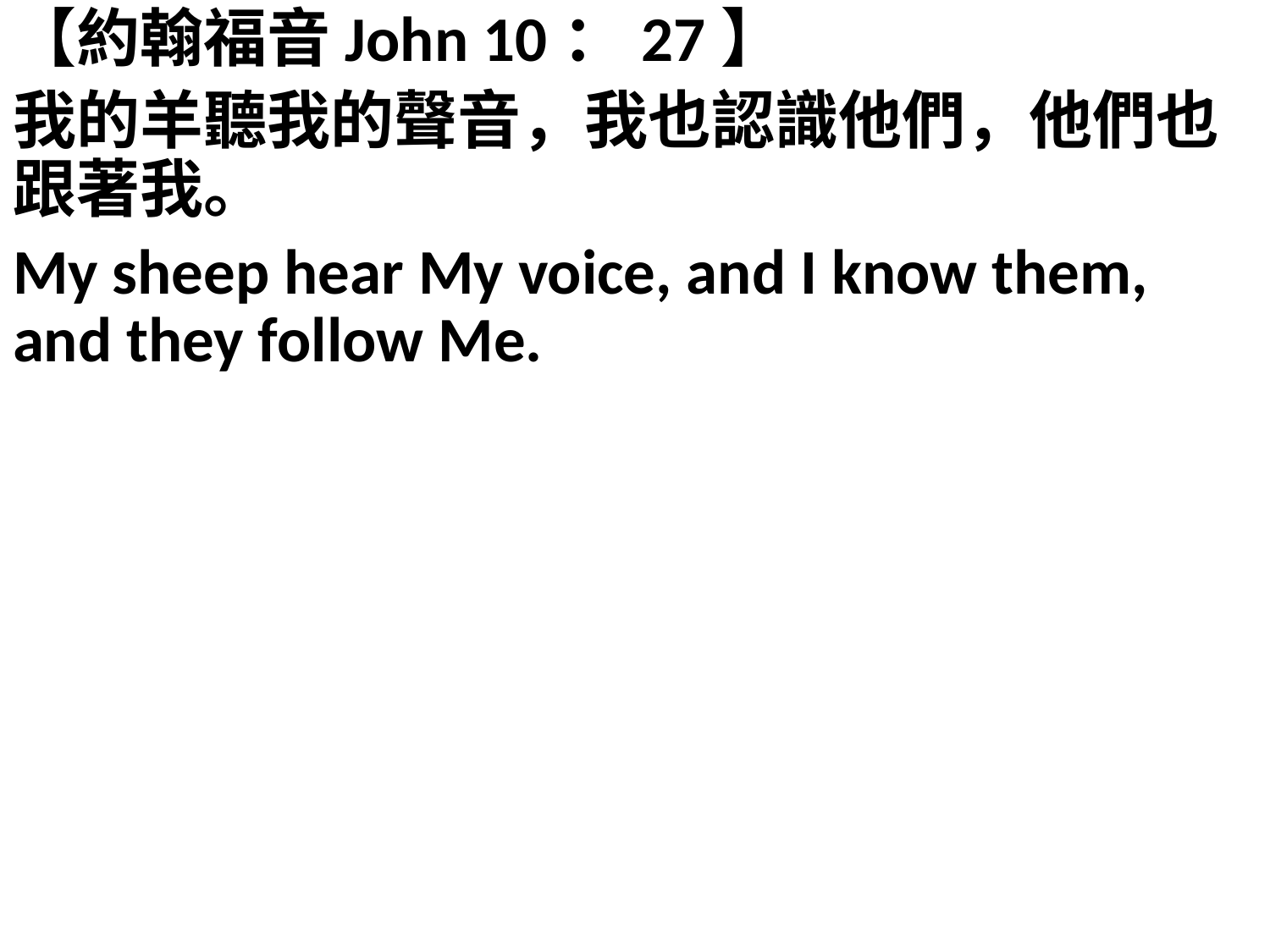

【約翰福音John 10：27】
我的羊聽我的聲音，我也認識他們，他們也跟著我。
My sheep hear My voice, and I know them, and they follow Me.